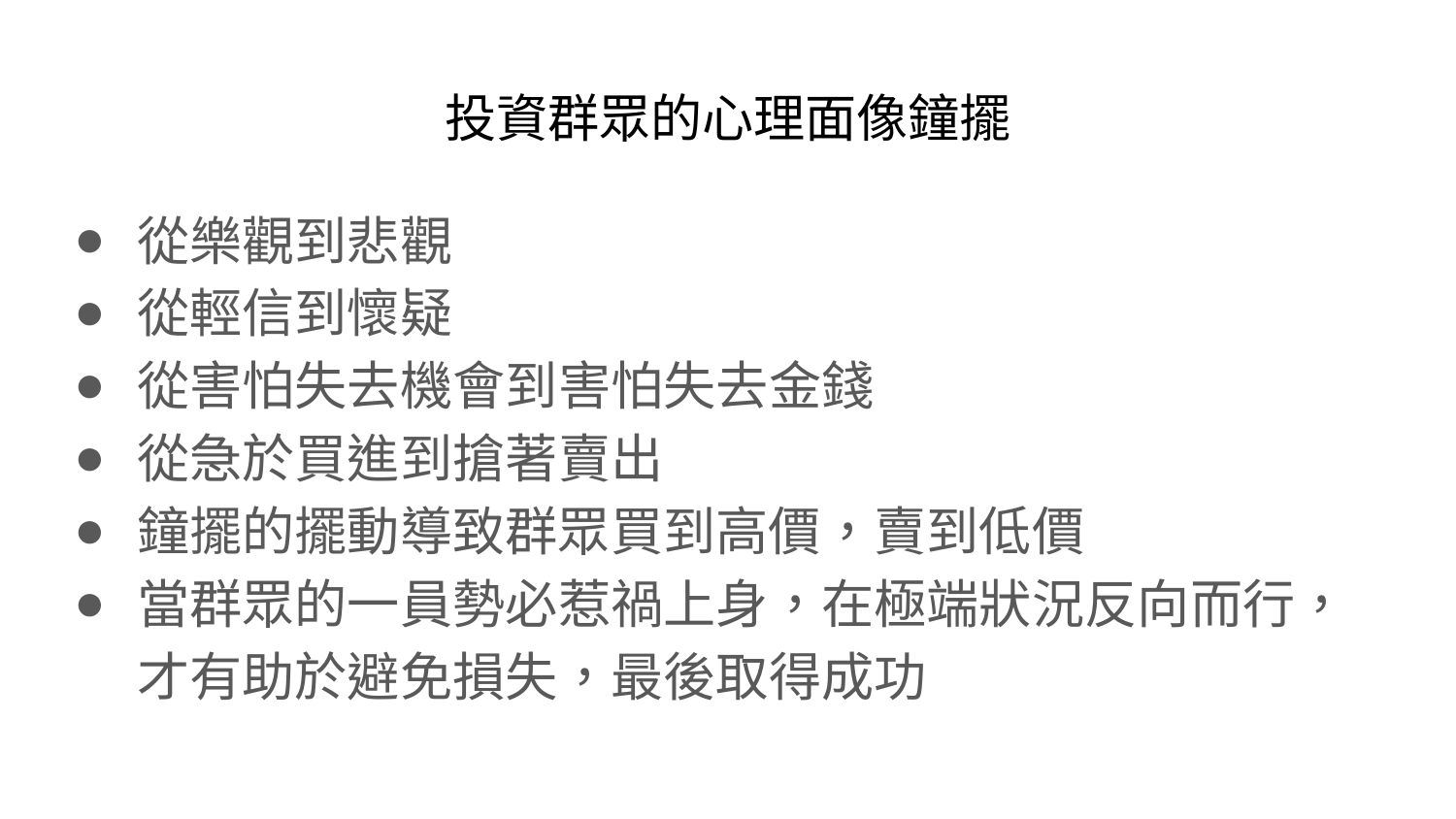

# 投資群眾的心理面像鐘擺
從樂觀到悲觀
從輕信到懷疑
從害怕失去機會到害怕失去金錢
從急於買進到搶著賣出
鐘擺的擺動導致群眾買到高價，賣到低價
當群眾的一員勢必惹禍上身，在極端狀況反向而行，才有助於避免損失，最後取得成功